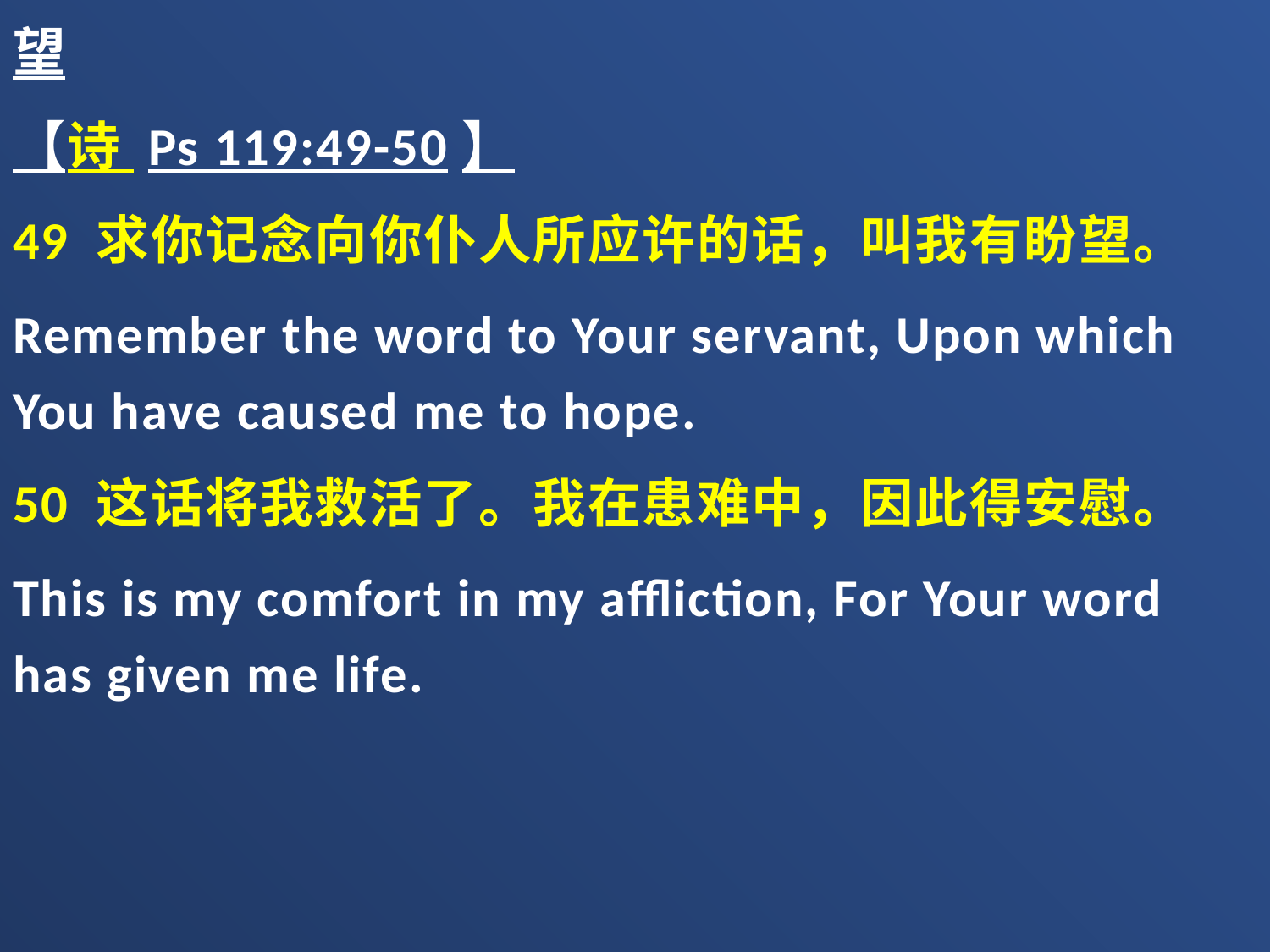

望
【诗 Ps 119:49-50】
49 求你记念向你仆人所应许的话，叫我有盼望。
Remember the word to Your servant, Upon which You have caused me to hope.
50 这话将我救活了。我在患难中，因此得安慰。
This is my comfort in my affliction, For Your word has given me life.